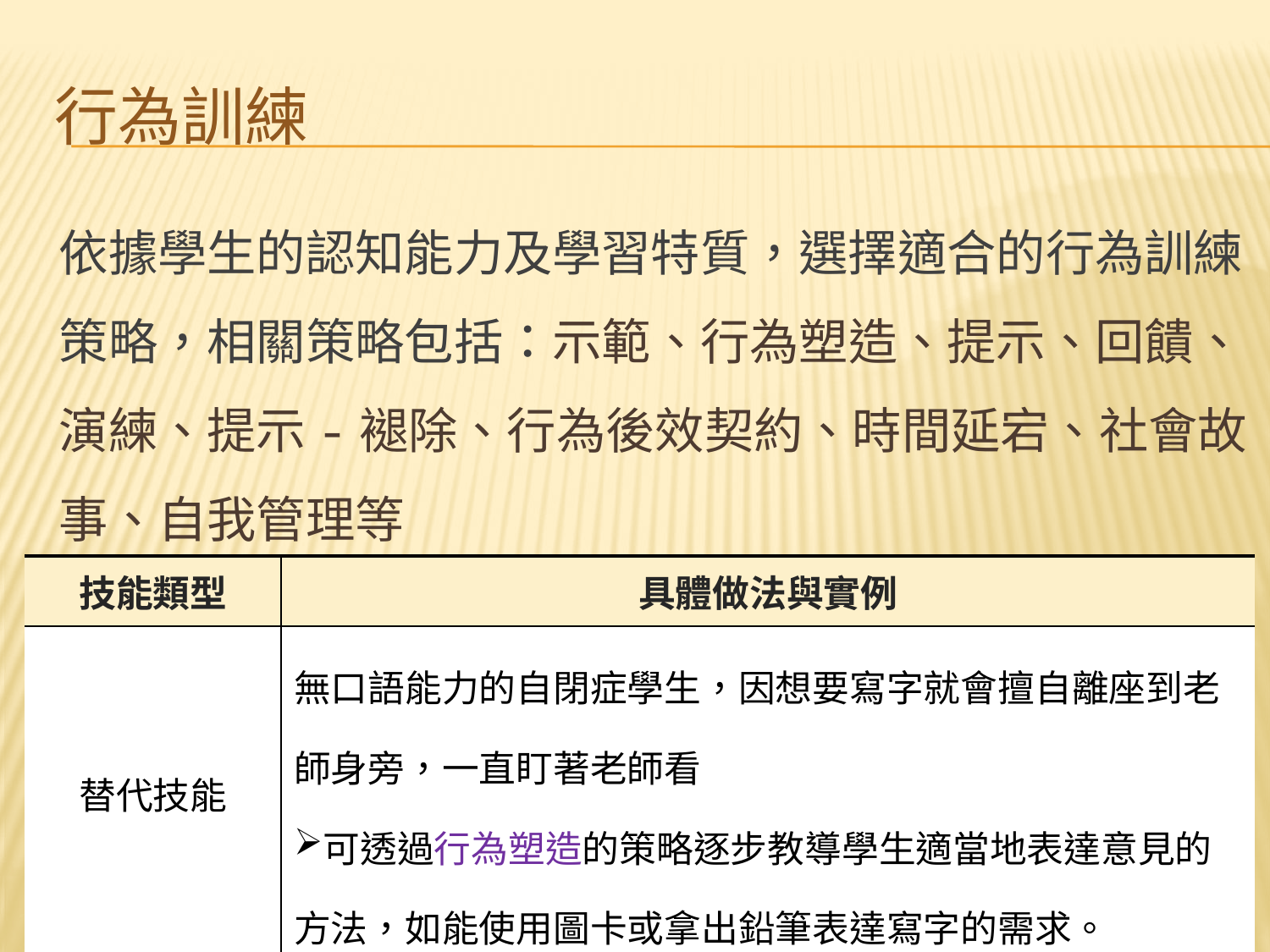

# 行為訓練
依據學生的認知能力及學習特質，選擇適合的行為訓練策略，相關策略包括：示範、行為塑造、提示、回饋、演練、提示-褪除、行為後效契約、時間延宕、社會故事、自我管理等

| 技能類型 | 具體做法與實例 |
| --- | --- |
| 替代技能 | 無口語能力的自閉症學生，因想要寫字就會擅自離座到老師身旁，一直盯著老師看 可透過行為塑造的策略逐步教導學生適當地表達意見的方法，如能使用圖卡或拿出鉛筆表達寫字的需求。 |